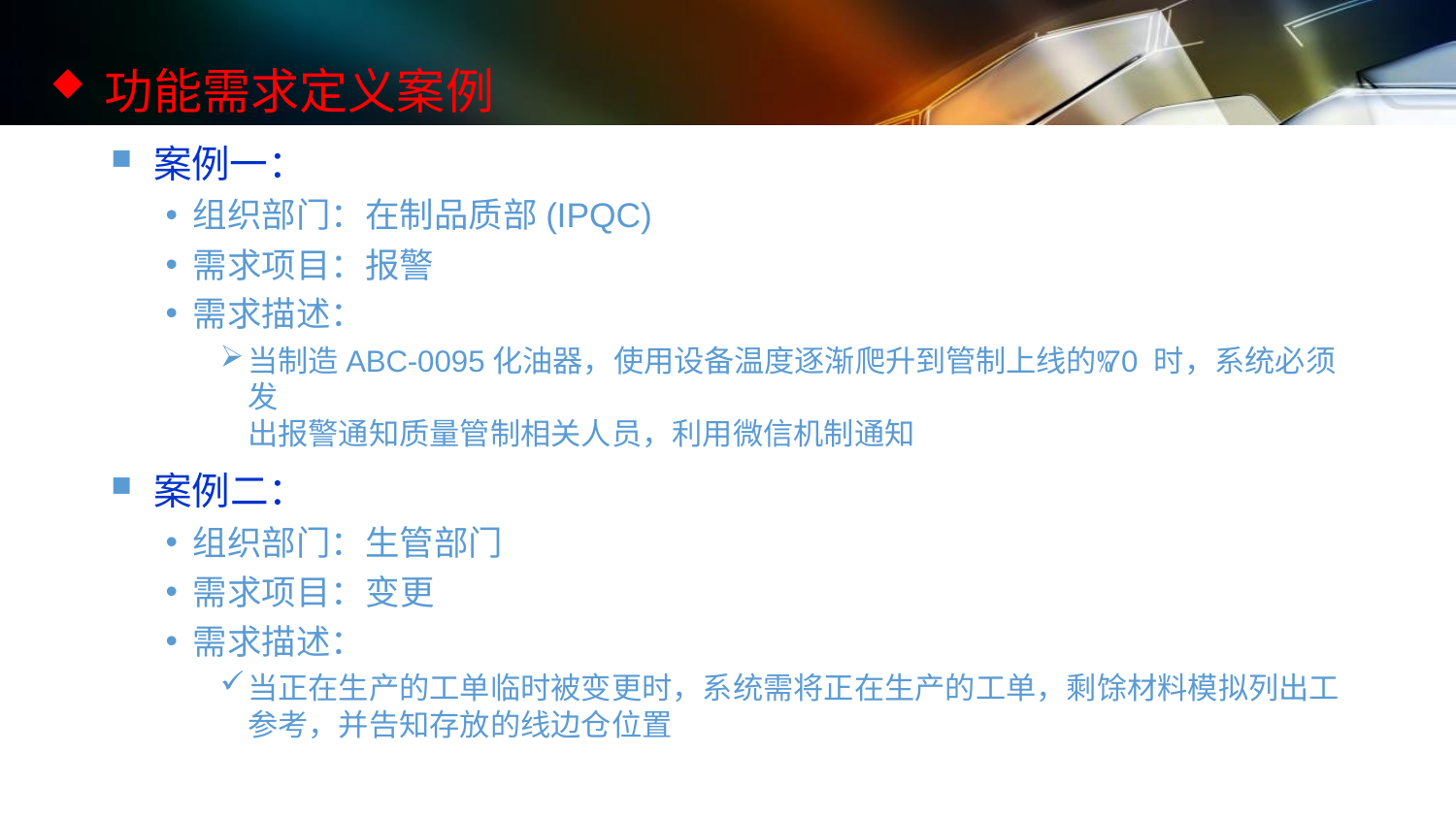

功能需求定义案例
案例一：
组织部门：在制品质部(IPQC)
需求项目：报警
需求描述：
当制造ABC-0095化油器，使用设备温度逐渐爬升到管制上线的70 时，系统必须发
出报警通知质量管制相关人员，利用微信机制通知
案例二：
组织部门：生管部门
需求项目：变更
需求描述：
当正在生产的工单临时被变更时，系统需将正在生产的工单，剩馀材料模拟列出工 参考，并告知存放的线边仓位置